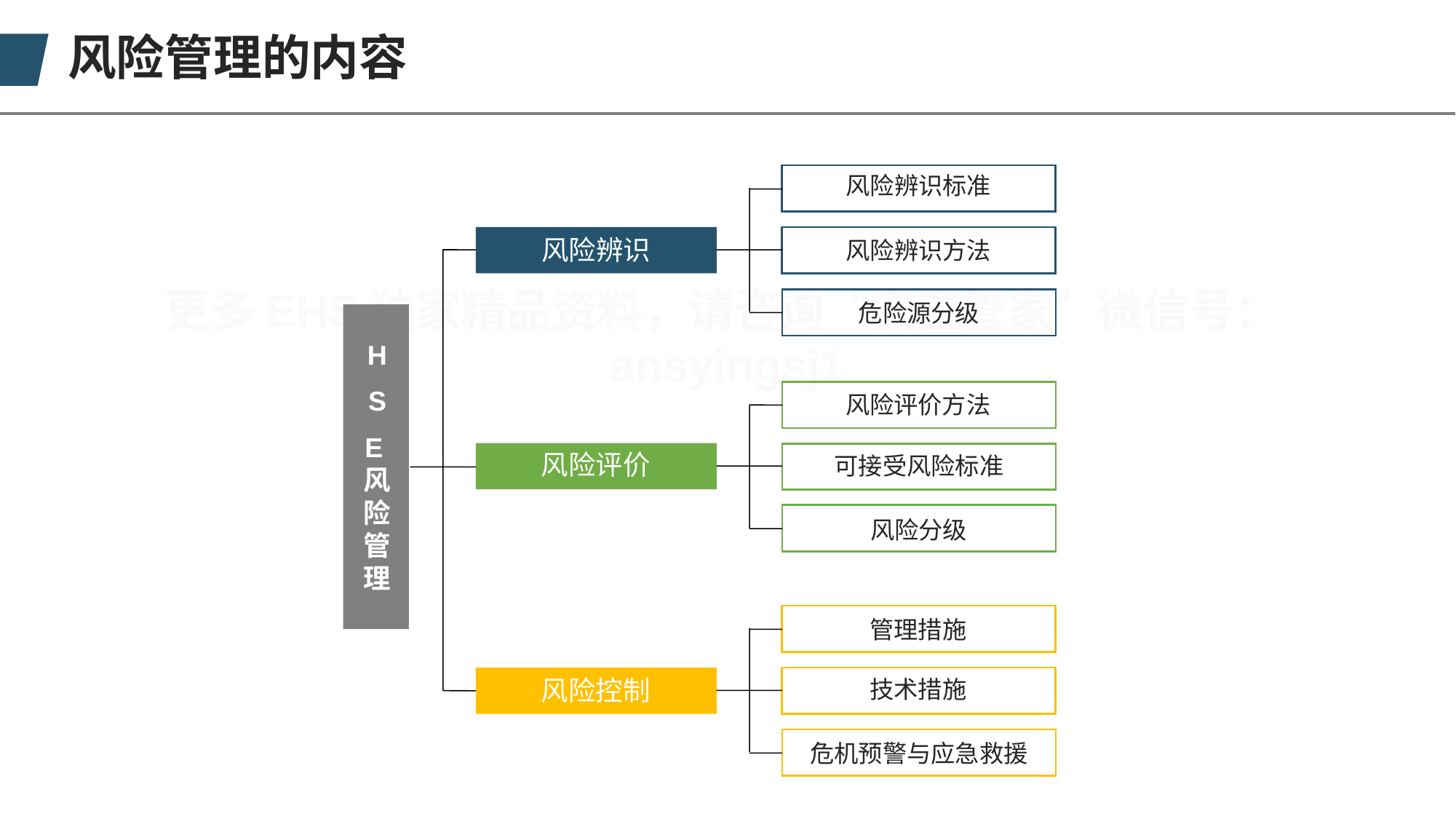

风险管理的内容

风险辨识标准

风险辨识
风险辨识方法

危险源分级

H
S
E风险管理

风险评价方法

风险评价

可接受风险标准

风险分级

管理措施

风险控制
技术措施

危机预警与应急救援